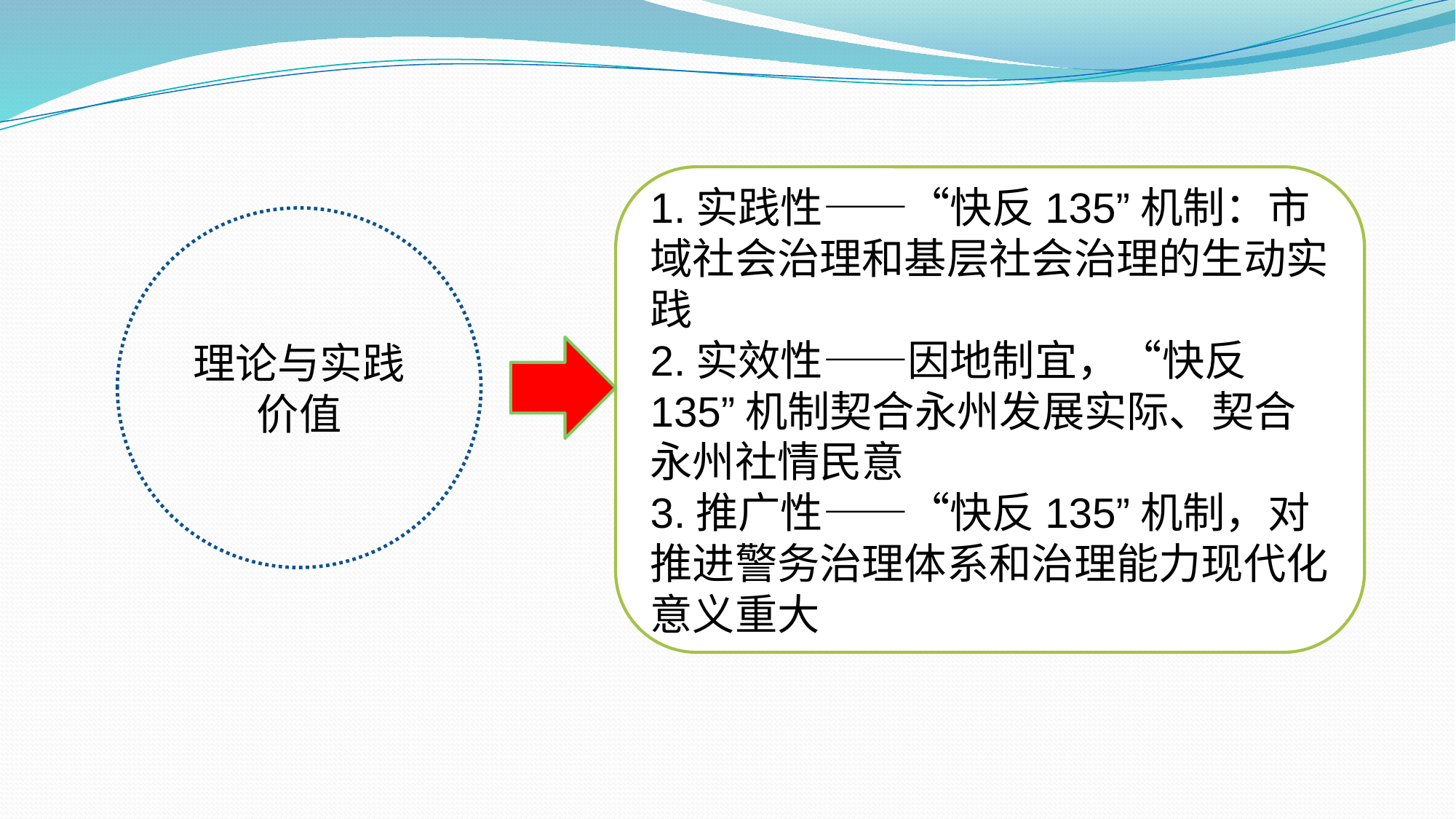

1.实践性——“快反135”机制：市域社会治理和基层社会治理的生动实践
2.实效性——因地制宜，“快反135”机制契合永州发展实际、契合永州社情民意
3.推广性——“快反135”机制，对推进警务治理体系和治理能力现代化意义重大
理论与实践
价值